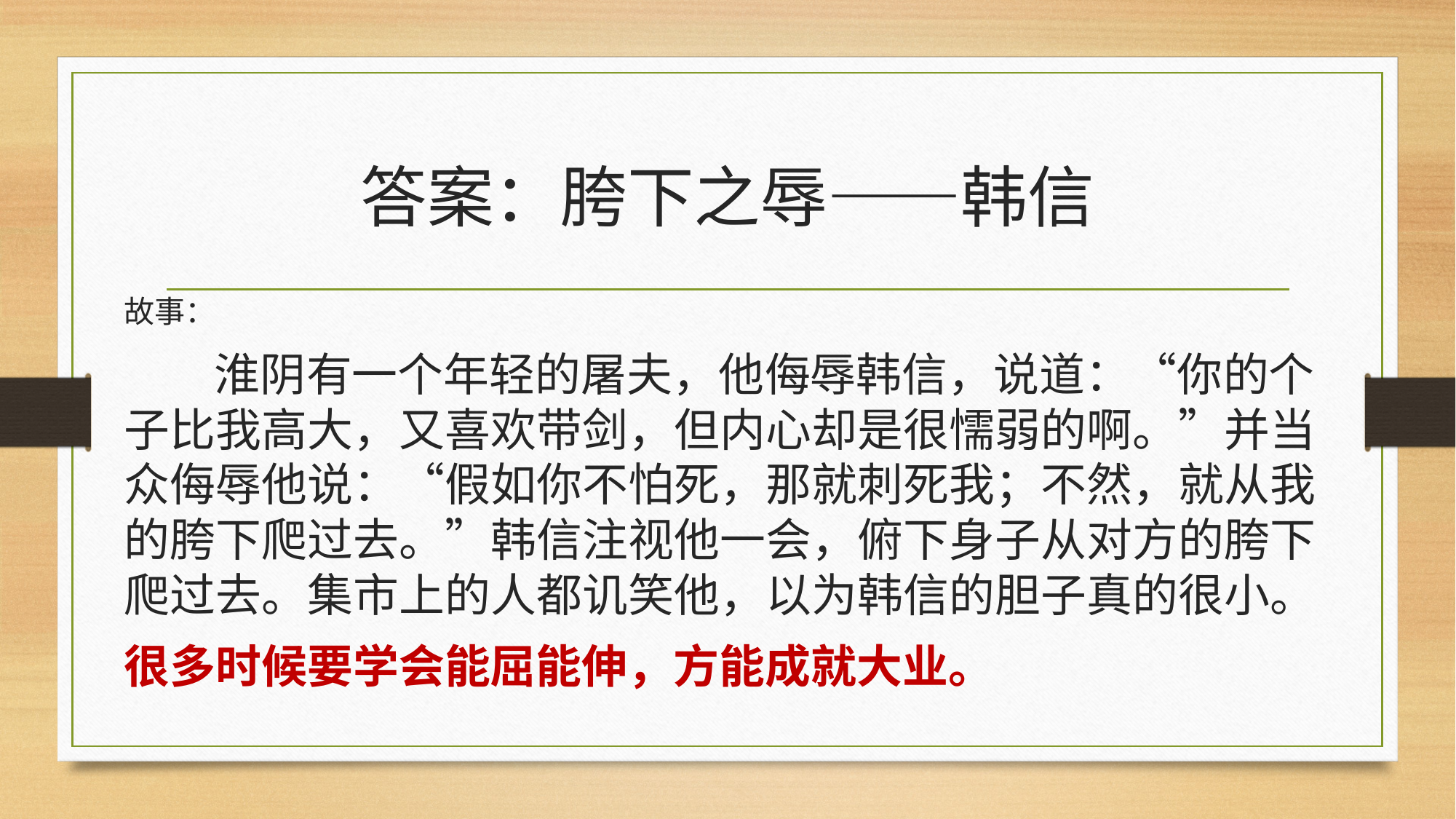

# 答案：胯下之辱——韩信
故事：
        淮阴有一个年轻的屠夫，他侮辱韩信，说道：“你的个子比我高大，又喜欢带剑，但内心却是很懦弱的啊。”并当众侮辱他说：“假如你不怕死，那就刺死我；不然，就从我的胯下爬过去。”韩信注视他一会，俯下身子从对方的胯下爬过去。集市上的人都讥笑他，以为韩信的胆子真的很小。
很多时候要学会能屈能伸，方能成就大业。